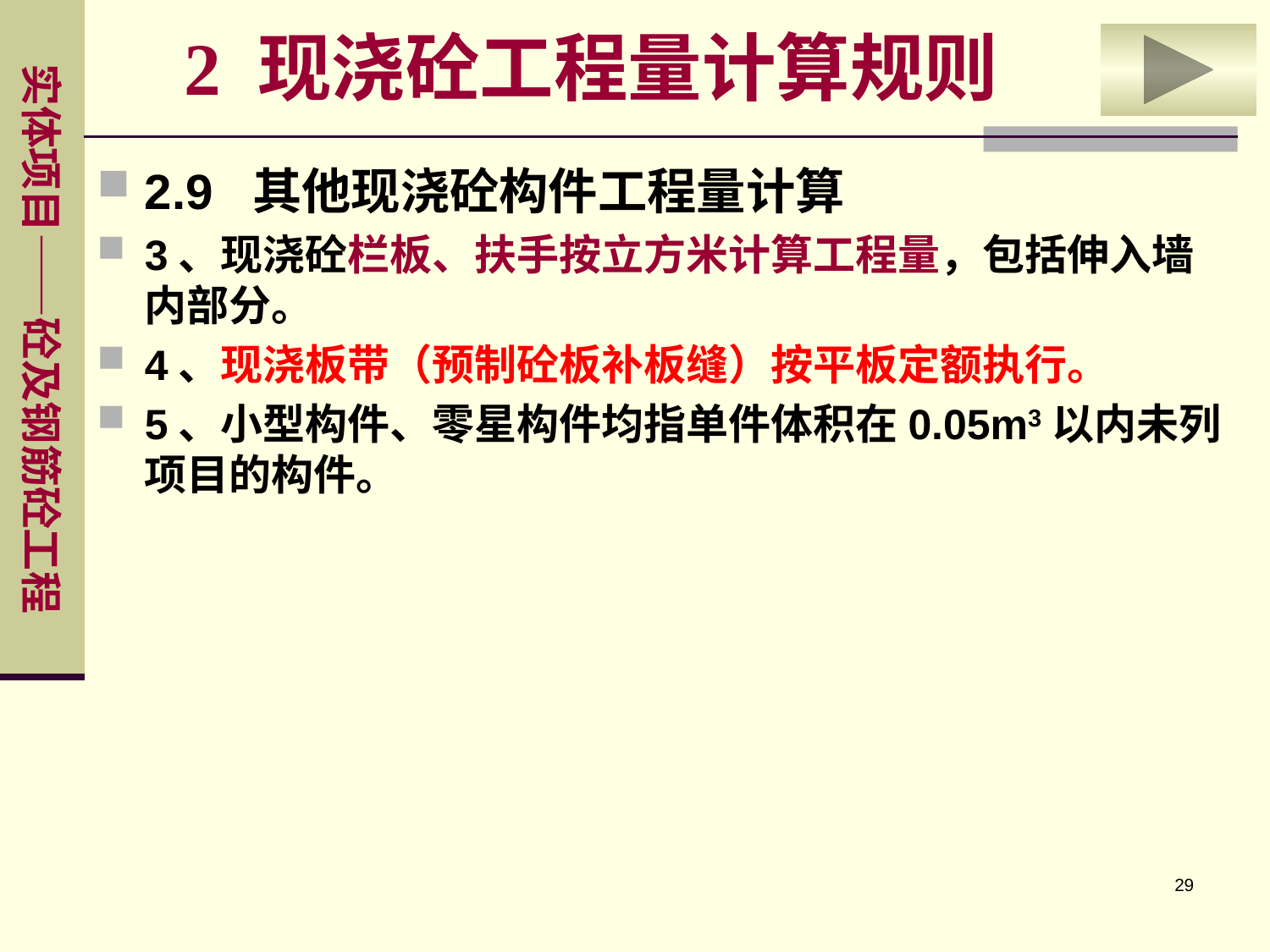

2 现浇砼工程量计算规则
2.9  其他现浇砼构件工程量计算
3、现浇砼栏板、扶手按立方米计算工程量，包括伸入墙内部分。
4、现浇板带（预制砼板补板缝）按平板定额执行。
5、小型构件、零星构件均指单件体积在0.05m3以内未列项目的构件。
29